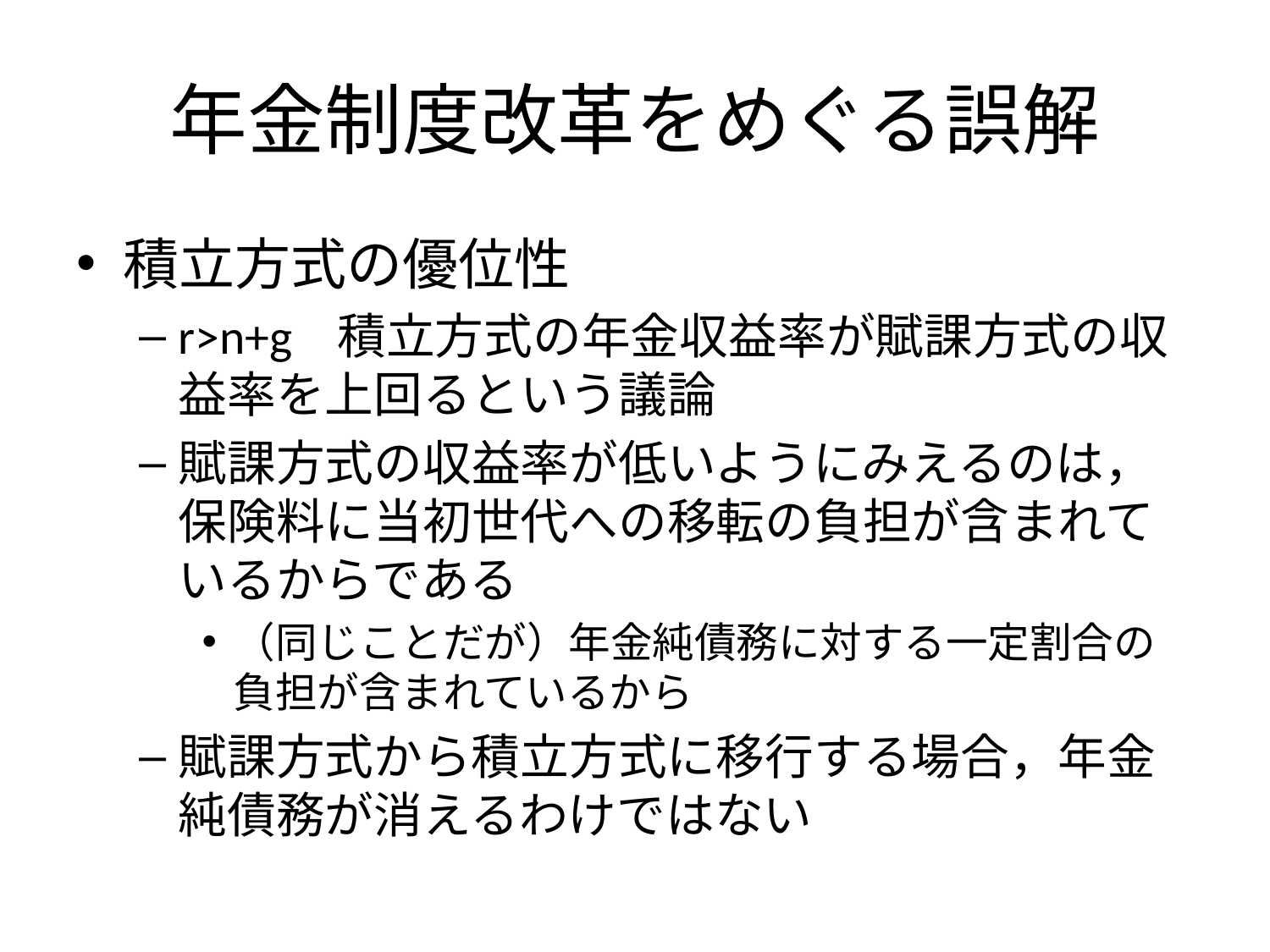

# 年金制度改革をめぐる誤解
積立方式の優位性
r>n+g   積立方式の年金収益率が賦課方式の収益率を上回るという議論
賦課方式の収益率が低いようにみえるのは，保険料に当初世代への移転の負担が含まれているからである
（同じことだが）年金純債務に対する一定割合の負担が含まれているから
賦課方式から積立方式に移行する場合，年金純債務が消えるわけではない